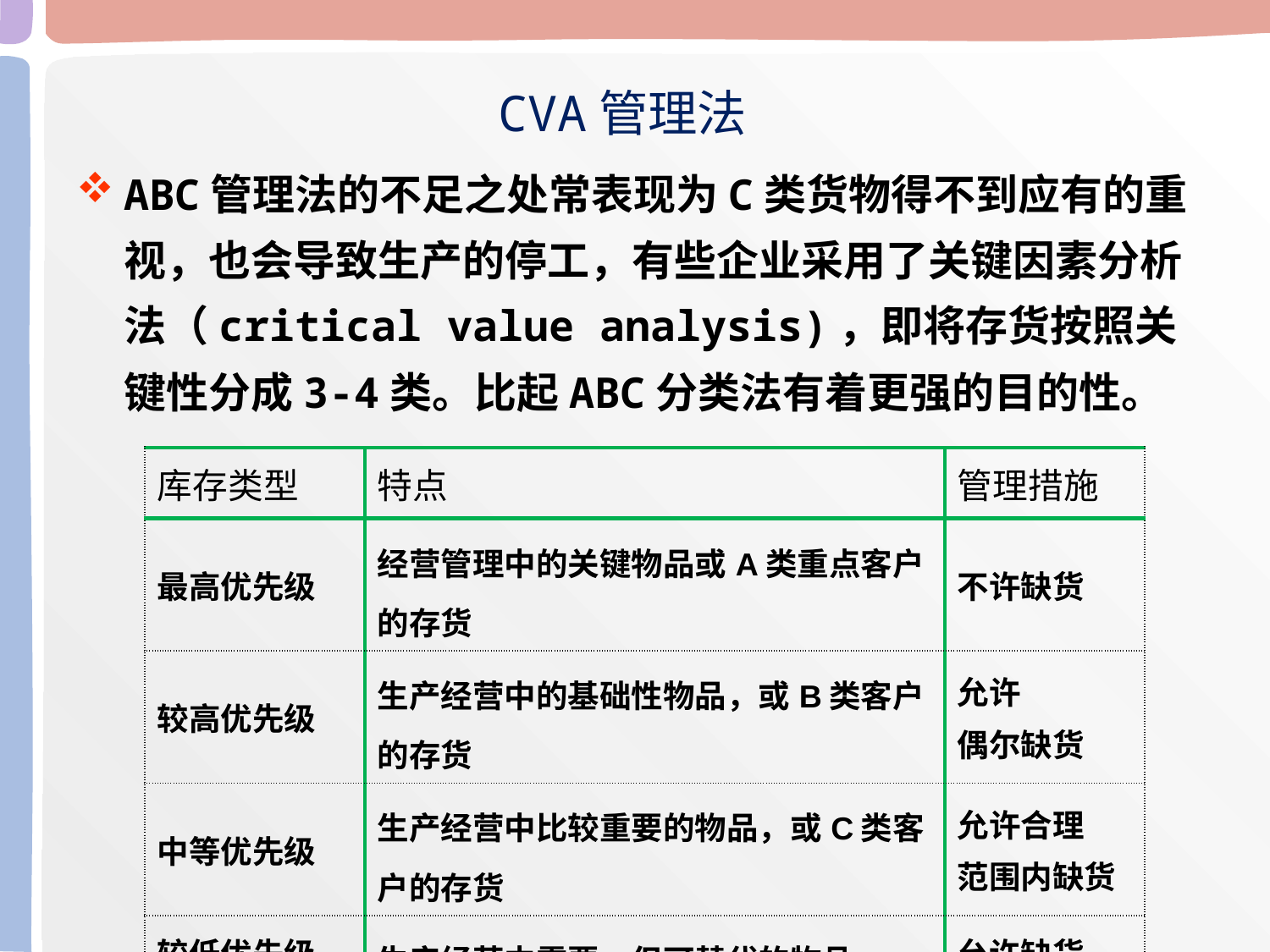

CVA管理法
ABC管理法的不足之处常表现为C类货物得不到应有的重视，也会导致生产的停工，有些企业采用了关键因素分析法（critical value analysis)，即将存货按照关键性分成3-4类。比起ABC分类法有着更强的目的性。
| 库存类型 | 特点 | 管理措施 |
| --- | --- | --- |
| 最高优先级 | 经营管理中的关键物品或A类重点客户的存货 | 不许缺货 |
| 较高优先级 | 生产经营中的基础性物品，或B类客户的存货 | 允许 偶尔缺货 |
| 中等优先级 | 生产经营中比较重要的物品，或C类客户的存货 | 允许合理 范围内缺货 |
| 较低优先级 | 生产经营中需要，但可替代的物品 | 允许缺货 |